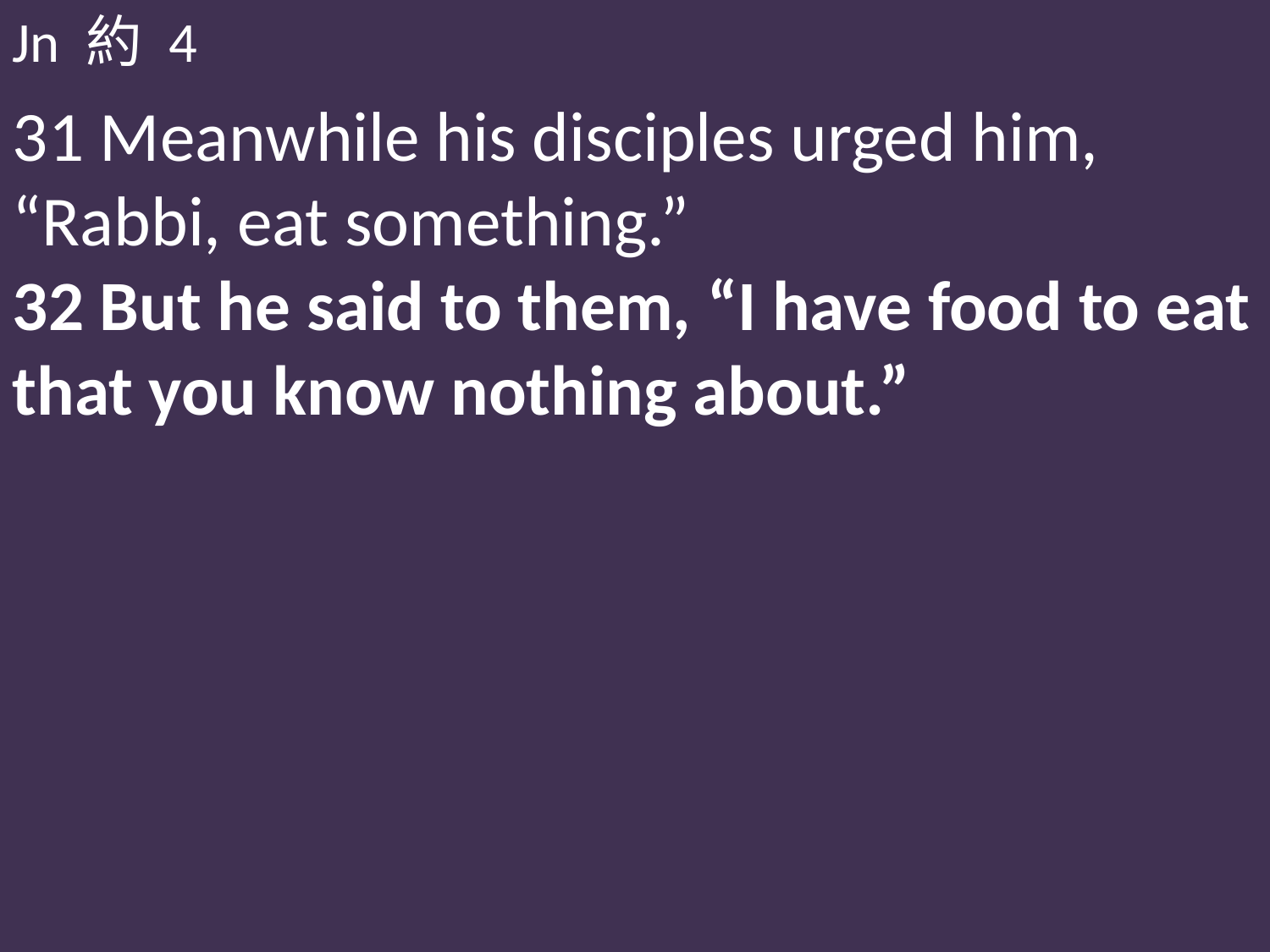

Jn 約 4
31 Meanwhile his disciples urged him, “Rabbi, eat something.”
32 But he said to them, “I have food to eat that you know nothing about.”